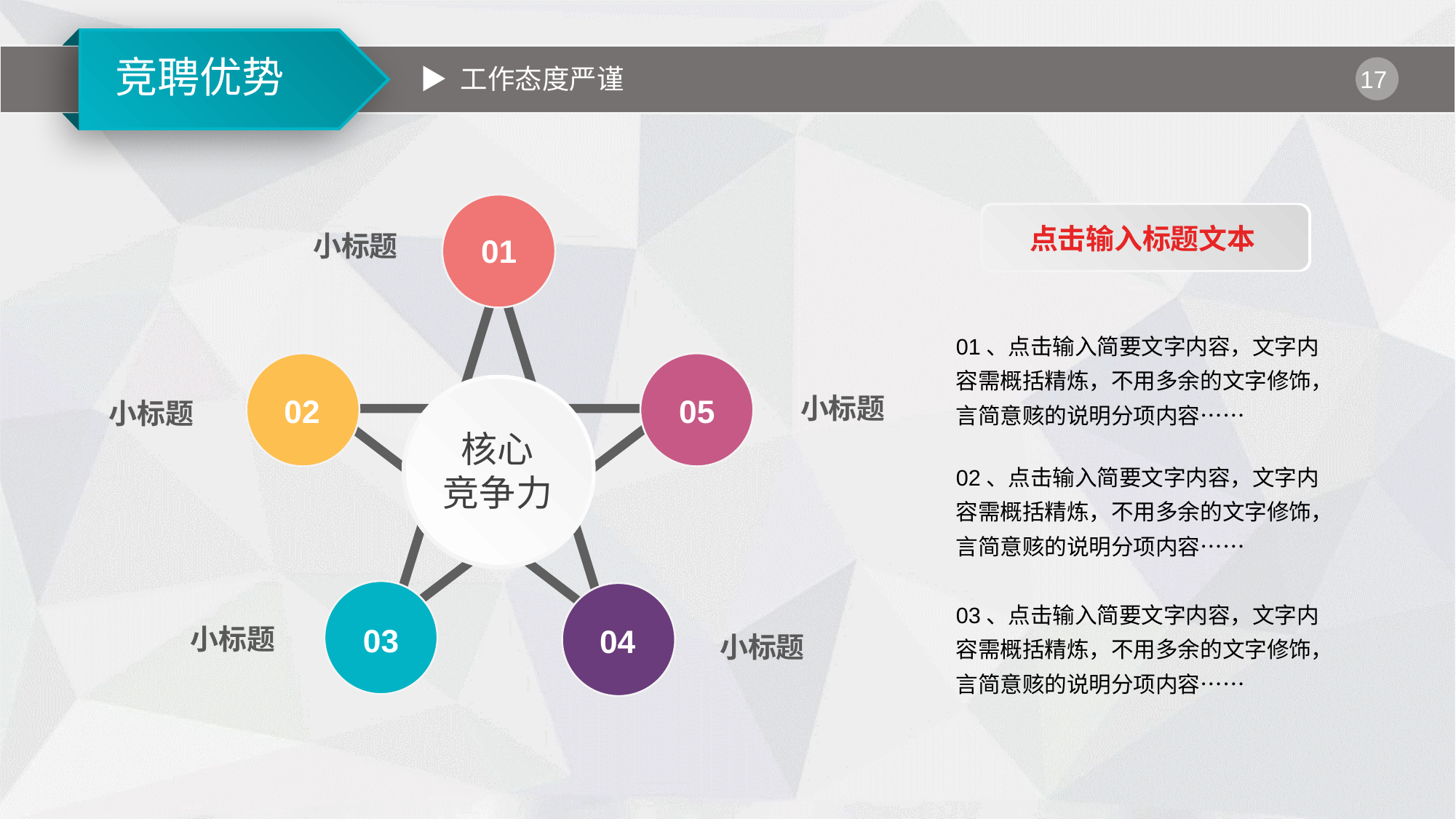

▶ 工作态度严谨

点击输入标题文本
小标题
01

01、点击输入简要文字内容，文字内容需概括精炼，不用多余的文字修饰，言简意赅的说明分项内容……

核心
竞争力
小标题
小标题
02
05
02、点击输入简要文字内容，文字内容需概括精炼，不用多余的文字修饰，言简意赅的说明分项内容……

03、点击输入简要文字内容，文字内容需概括精炼，不用多余的文字修饰，言简意赅的说明分项内容……
小标题
03
04
小标题